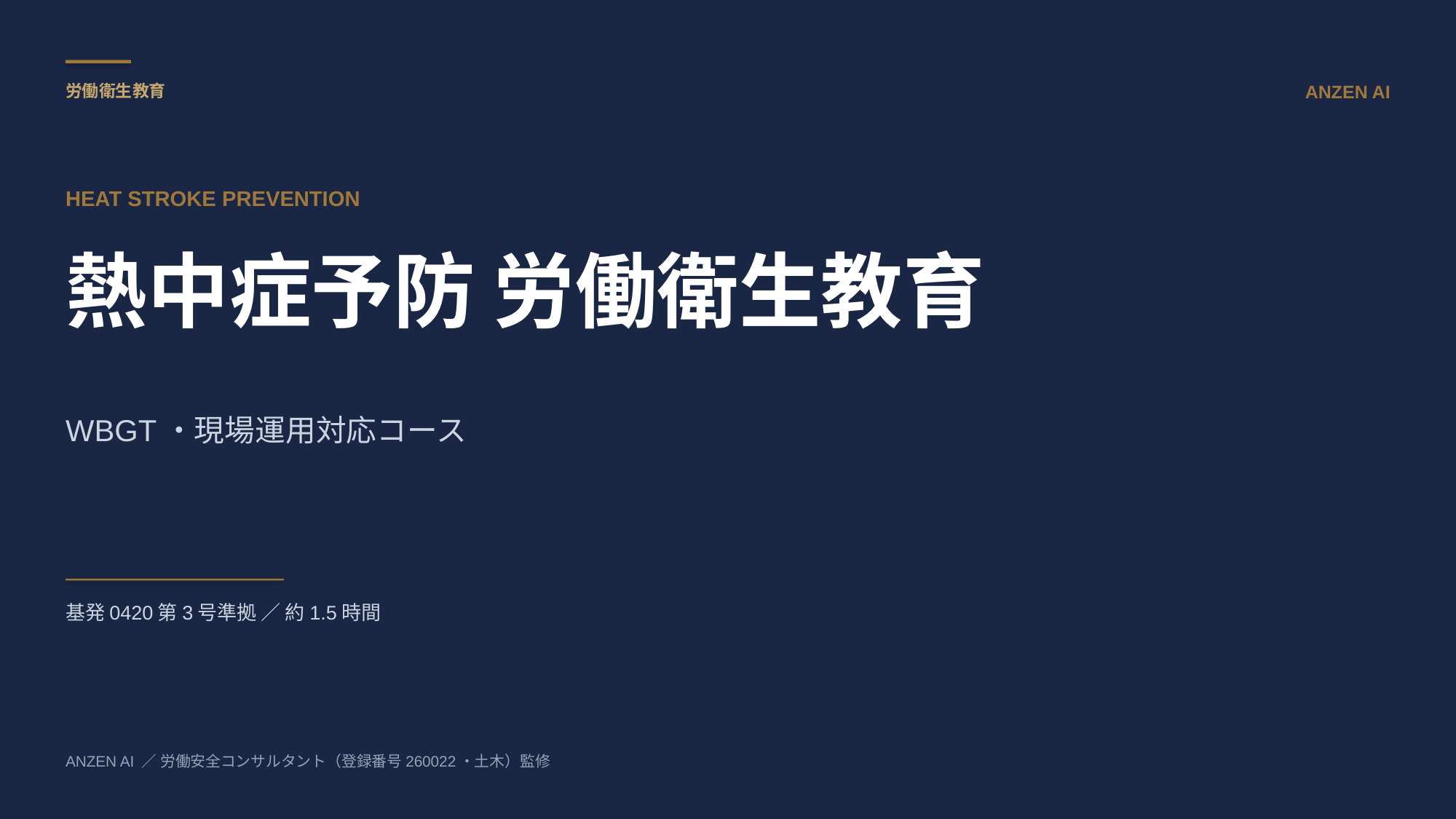

労働衛生教育
ANZEN AI
HEAT STROKE PREVENTION
熱中症予防 労働衛生教育
WBGT・現場運用対応コース

基発0420第3号準拠 ／ 約1.5時間
ANZEN AI ／ 労働安全コンサルタント（登録番号260022・土木）監修